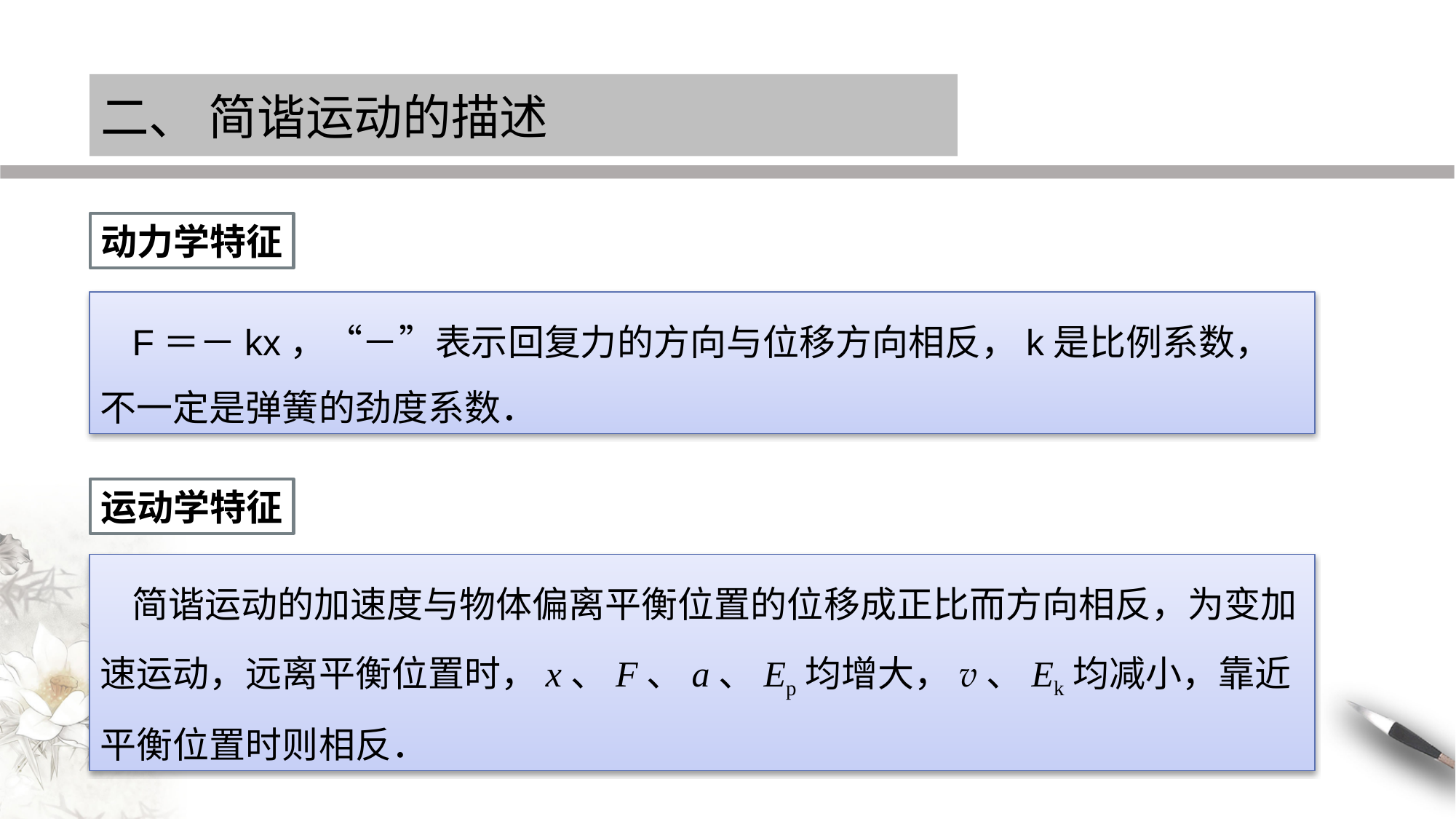

二、 简谐运动的描述

动力学特征
F＝－kx，“－”表示回复力的方向与位移方向相反，k是比例系数，不一定是弹簧的劲度系数．
运动学特征
简谐运动的加速度与物体偏离平衡位置的位移成正比而方向相反，为变加速运动，远离平衡位置时，x、F、a、Ep均增大，v、Ek均减小，靠近平衡位置时则相反．